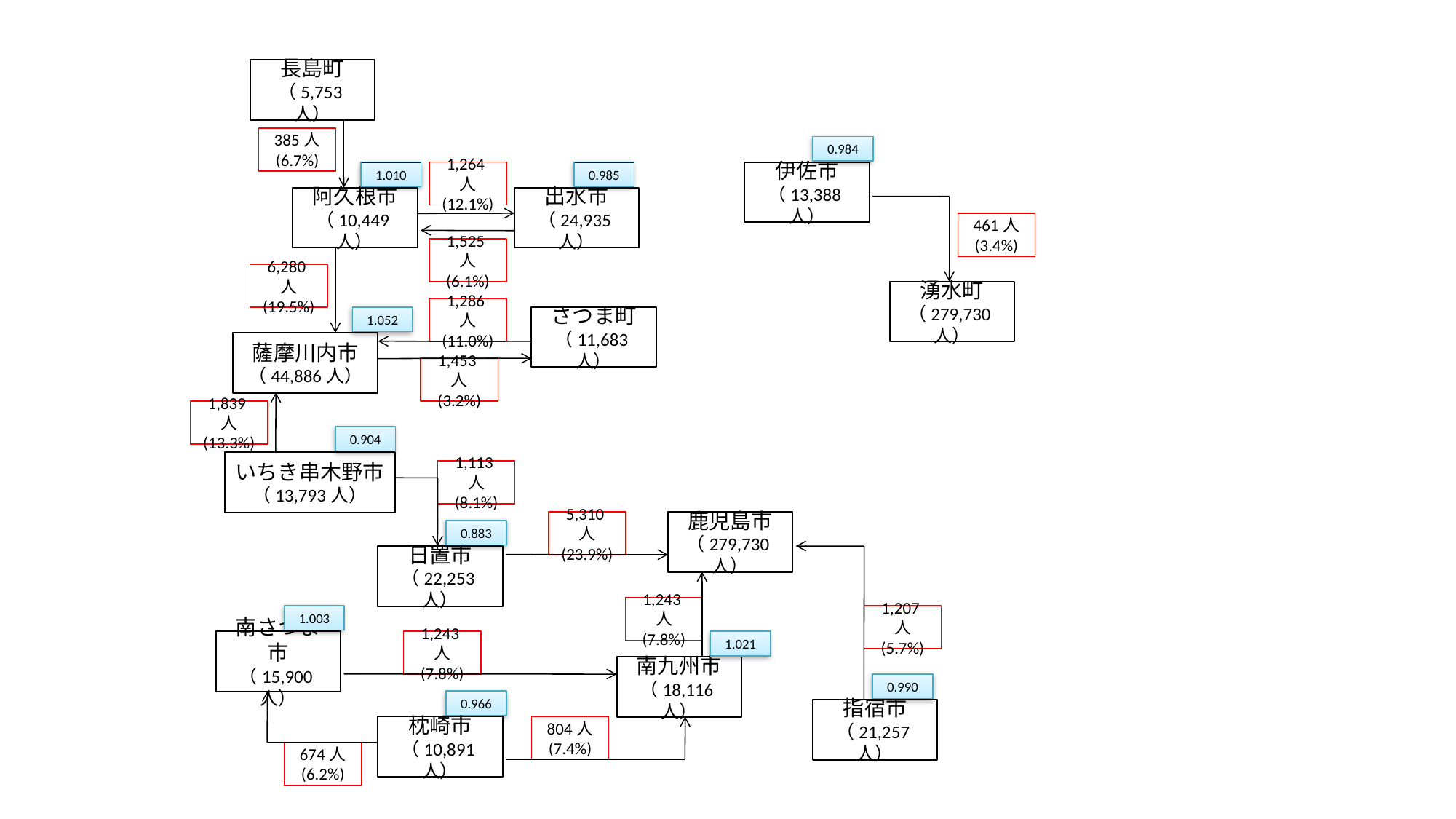

長島町
（5,753人）
385人
(6.7%)
0.984
1.010
1,264人
(12.1%)
0.985
伊佐市
（13,388人）
阿久根市
（10,449人）
出水市
（24,935人）
461人
(3.4%)
1,525人
(6.1%)
6,280人
(19.5%)
湧水町
（279,730人）
1,286人
(11.0%)
1.052
さつま町
（11,683人）
薩摩川内市
（44,886人）
1,453人
(3.2%)
1,839人
(13.3%)
0.904
いちき串木野市
（13,793人）
1,113人
(8.1%)
5,310人
(23.9%)
鹿児島市
（279,730人）
0.883
日置市
（22,253人）
1,243人
(7.8%)
1.003
1,207人
(5.7%)
南さつま市
（15,900人）
1,243人
(7.8%)
1.021
南九州市
（18,116人）
0.990
0.966
指宿市
（21,257人）
枕崎市
（10,891人）
804人
(7.4%)
674人
(6.2%)